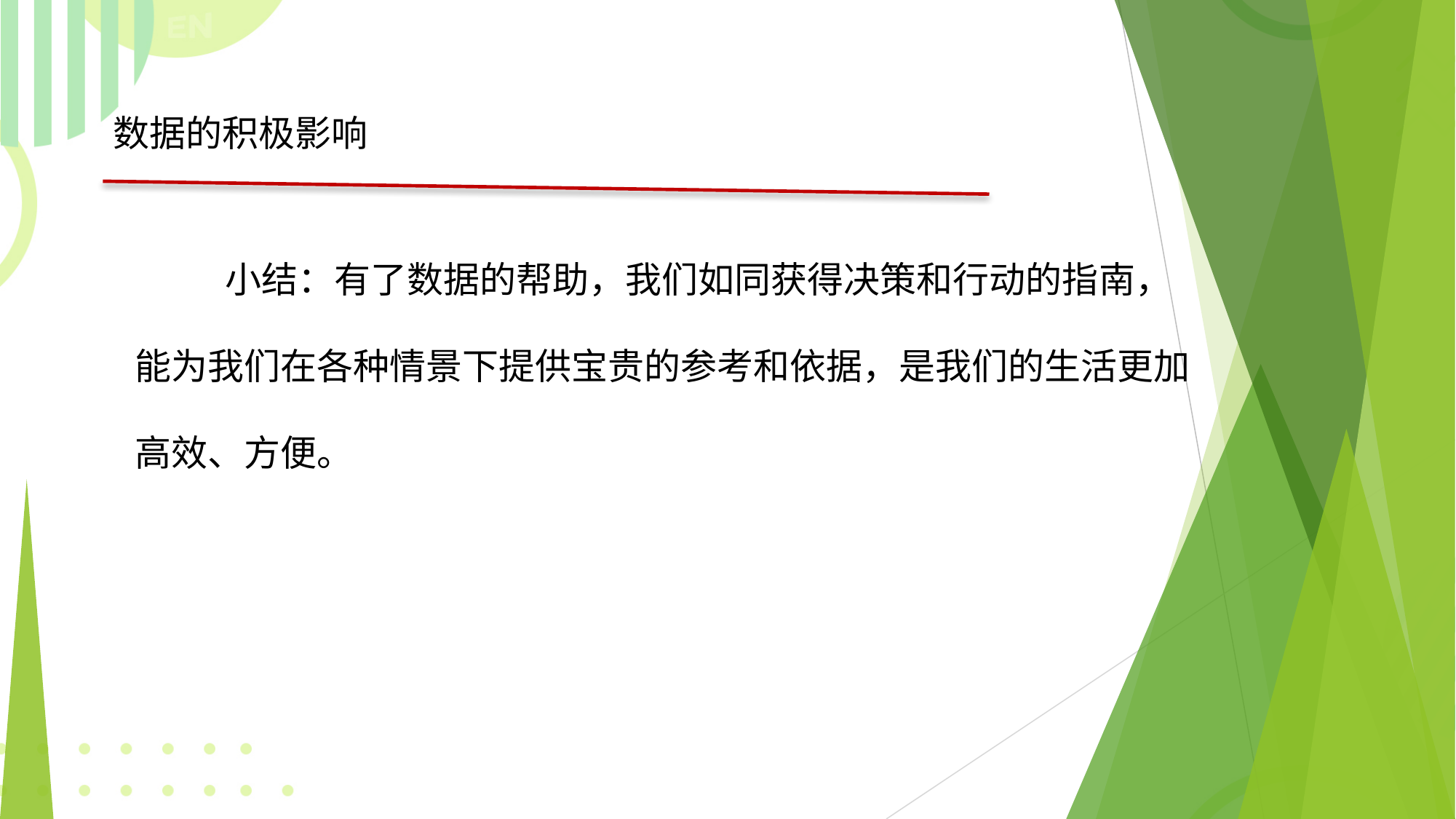

数据的积极影响

          小结：有了数据的帮助，我们如同获得决策和行动的指南，能为我们在各种情景下提供宝贵的参考和依据，是我们的生活更加高效、方便。